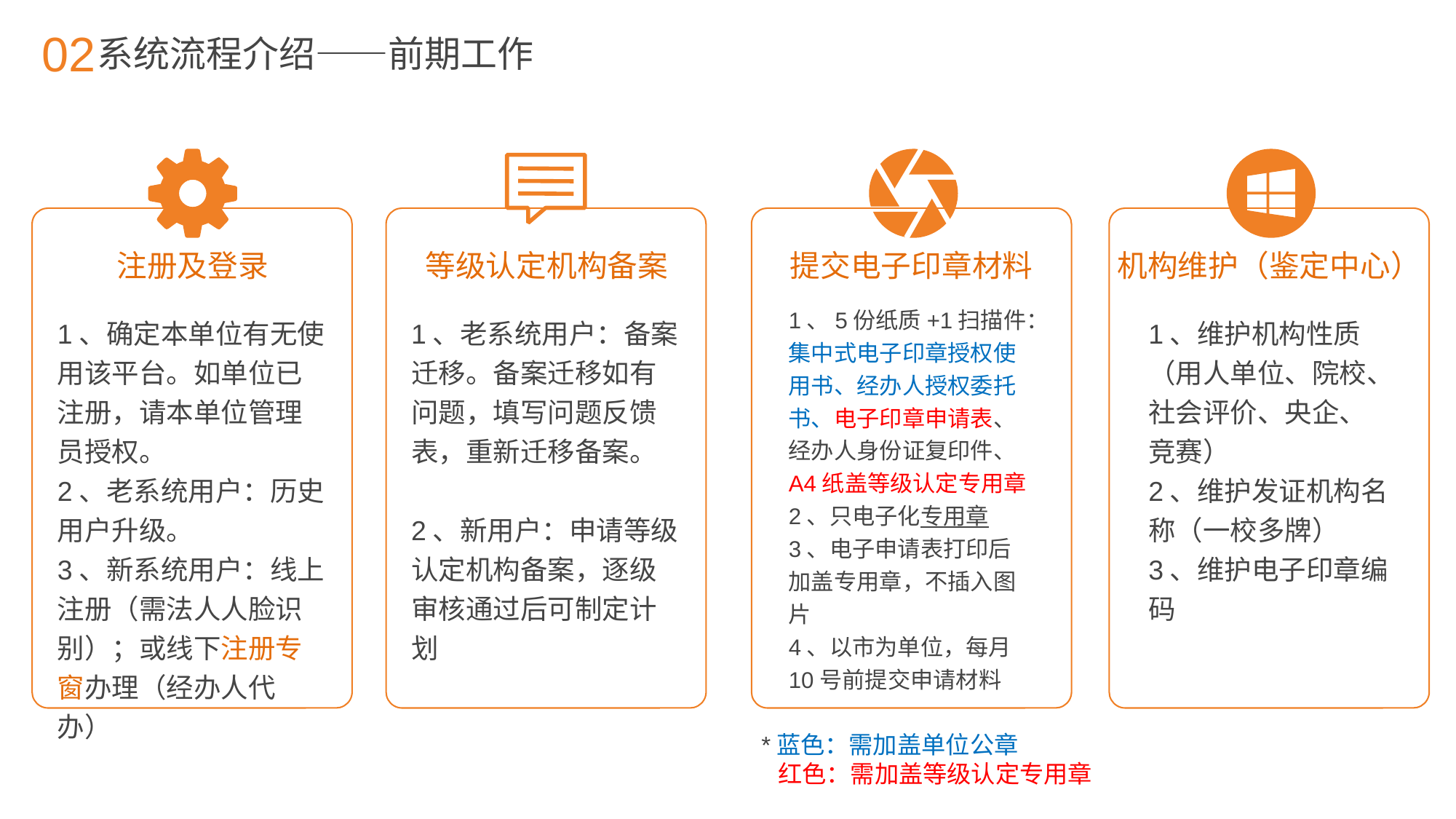

02
系统流程介绍——前期工作

注册及登录
1、确定本单位有无使用该平台。如单位已注册，请本单位管理员授权。
2、老系统用户：历史用户升级。
3、新系统用户：线上注册（需法人人脸识别）；或线下注册专窗办理（经办人代办）

提交电子印章材料
1、5份纸质+1扫描件：集中式电子印章授权使用书、经办人授权委托书、电子印章申请表、经办人身份证复印件、A4纸盖等级认定专用章
2、只电子化专用章
3、电子申请表打印后加盖专用章，不插入图片
4、以市为单位，每月10号前提交申请材料

机构维护（鉴定中心）
1、维护机构性质（用人单位、院校、社会评价、央企、竞赛）
2、维护发证机构名称（一校多牌）
3、维护电子印章编码

等级认定机构备案
1、老系统用户：备案迁移。备案迁移如有问题，填写问题反馈表，重新迁移备案。

2、新用户：申请等级认定机构备案，逐级审核通过后可制定计划
*蓝色：需加盖单位公章
  红色：需加盖等级认定专用章